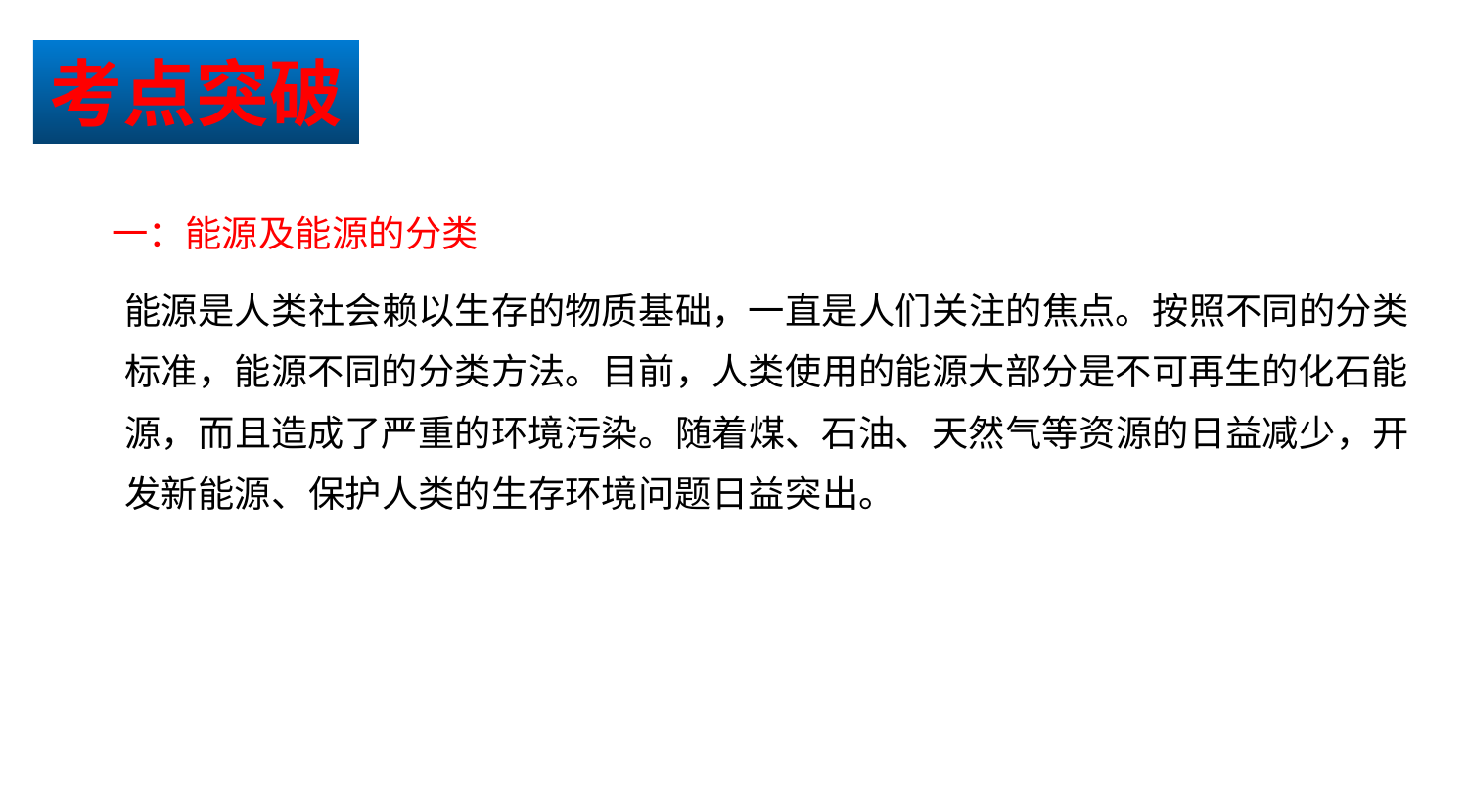

考点突破
一：能源及能源的分类
 能源是人类社会赖以生存的物质基础，一直是人们关注的焦点。按照不同的分类

 标准，能源不同的分类方法。目前，人类使用的能源大部分是不可再生的化石能

 源，而且造成了严重的环境污染。随着煤、石油、天然气等资源的日益减少，开

 发新能源、保护人类的生存环境问题日益突出。